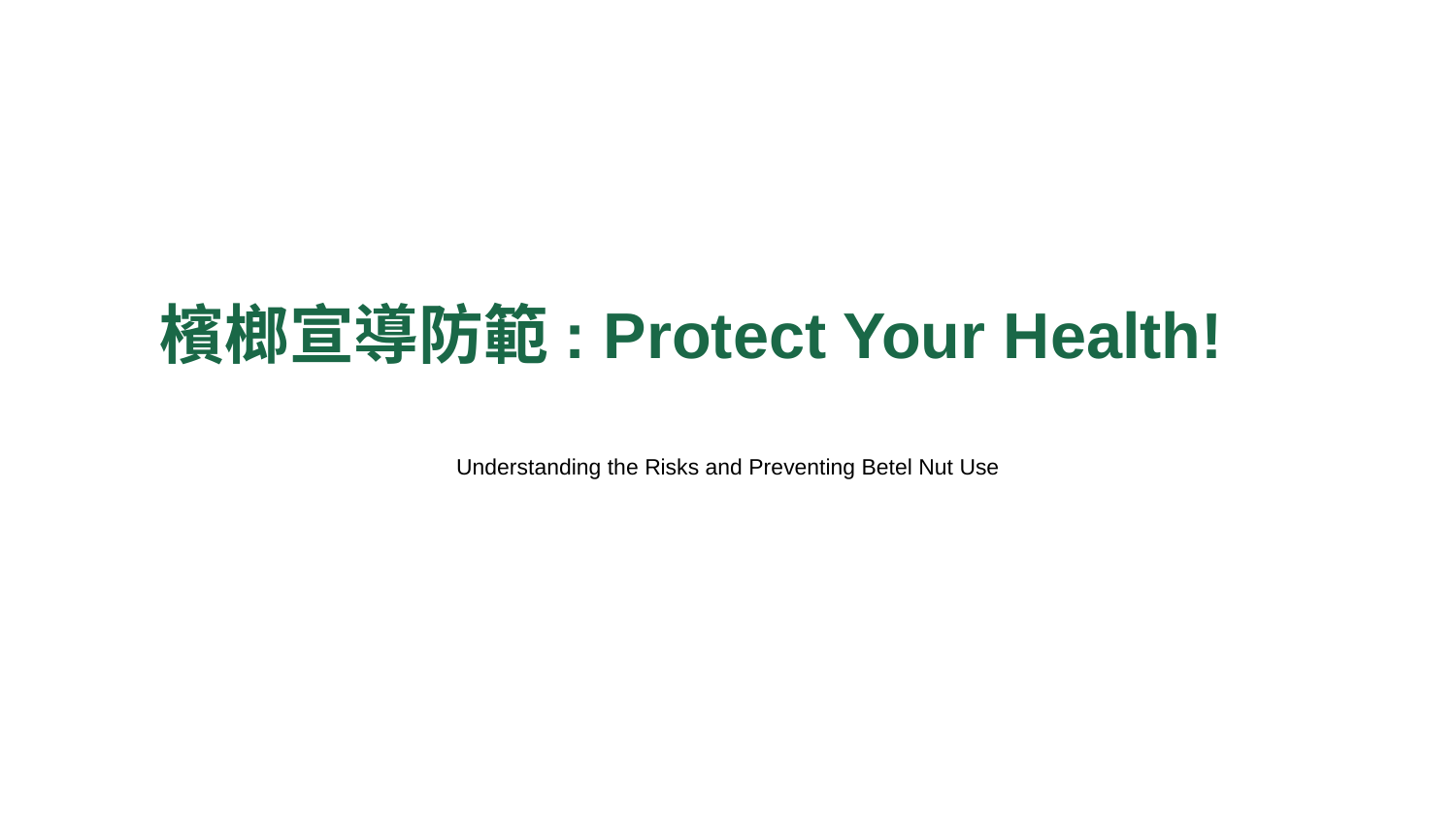

檳榔宣導防範: Protect Your Health!

Understanding the Risks and Preventing Betel Nut Use